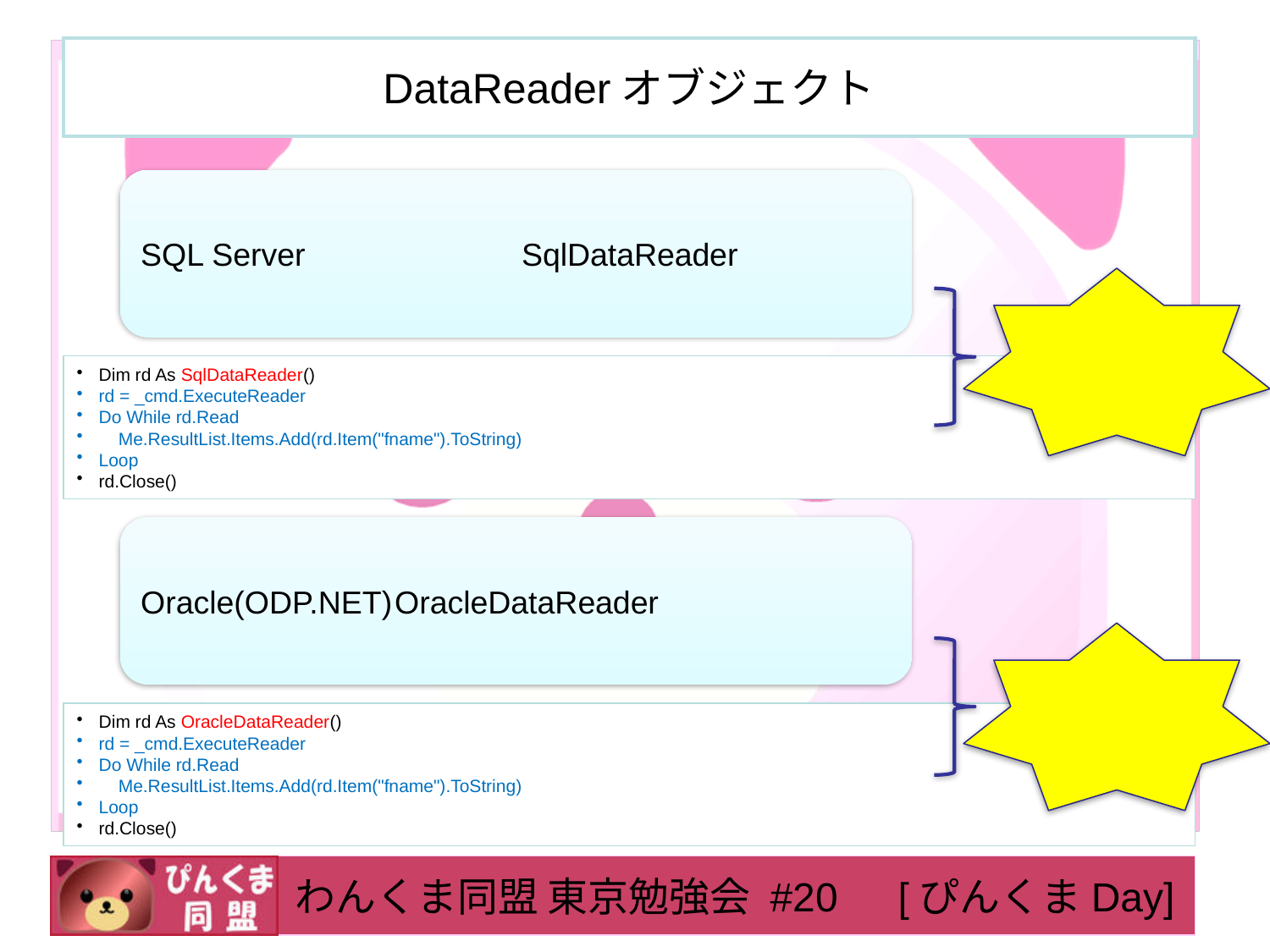

# DataReaderオブジェクト
Dim rd As SqlDataReader()
Oracle(ODP.NET)	OracleDataReader
Dim rd As OracleDataReader()
rd = _cmd.ExecuteReader
rd.Close()
rd = _cmd.ExecuteReader
Do While rd.Read
Loop
    Me.ResultList.Items.Add(rd.Item("fname").ToString)
Do While rd.Read
    Me.ResultList.Items.Add(rd.Item("fname").ToString)
Loop
rd.Close()